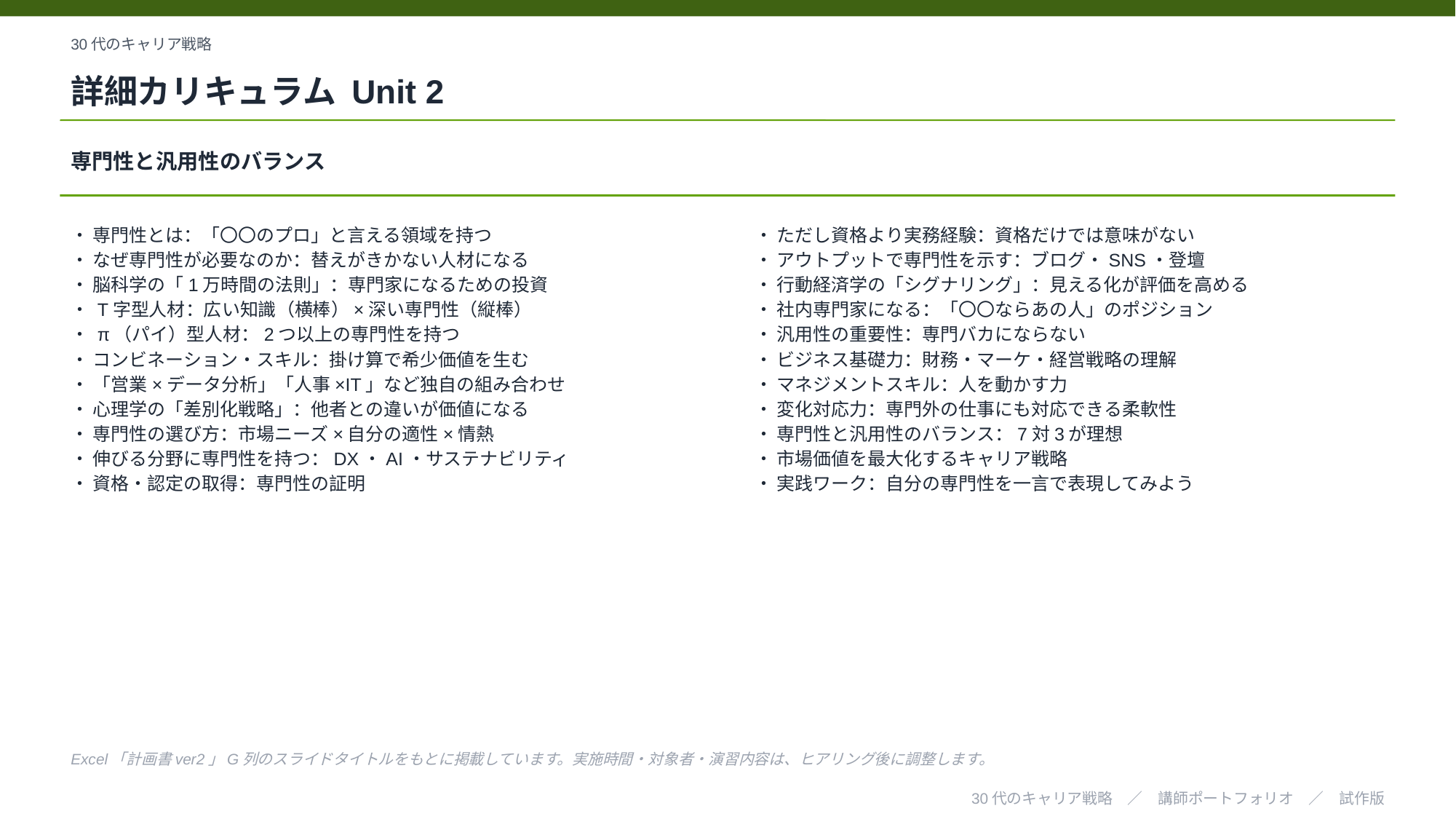

30代のキャリア戦略
詳細カリキュラム Unit 2

専門性と汎用性のバランス

・ 専門性とは：「〇〇のプロ」と言える領域を持つ
・ なぜ専門性が必要なのか：替えがきかない人材になる
・ 脳科学の「1万時間の法則」：専門家になるための投資
・ T字型人材：広い知識（横棒）×深い専門性（縦棒）
・ π（パイ）型人材：2つ以上の専門性を持つ
・ コンビネーション・スキル：掛け算で希少価値を生む
・ 「営業×データ分析」「人事×IT」など独自の組み合わせ
・ 心理学の「差別化戦略」：他者との違いが価値になる
・ 専門性の選び方：市場ニーズ×自分の適性×情熱
・ 伸びる分野に専門性を持つ：DX・AI・サステナビリティ
・ 資格・認定の取得：専門性の証明
・ ただし資格より実務経験：資格だけでは意味がない
・ アウトプットで専門性を示す：ブログ・SNS・登壇
・ 行動経済学の「シグナリング」：見える化が評価を高める
・ 社内専門家になる：「〇〇ならあの人」のポジション
・ 汎用性の重要性：専門バカにならない
・ ビジネス基礎力：財務・マーケ・経営戦略の理解
・ マネジメントスキル：人を動かす力
・ 変化対応力：専門外の仕事にも対応できる柔軟性
・ 専門性と汎用性のバランス：7対3が理想
・ 市場価値を最大化するキャリア戦略
・ 実践ワーク：自分の専門性を一言で表現してみよう
Excel「計画書ver2」G列のスライドタイトルをもとに掲載しています。実施時間・対象者・演習内容は、ヒアリング後に調整します。
30代のキャリア戦略　／　講師ポートフォリオ　／　試作版